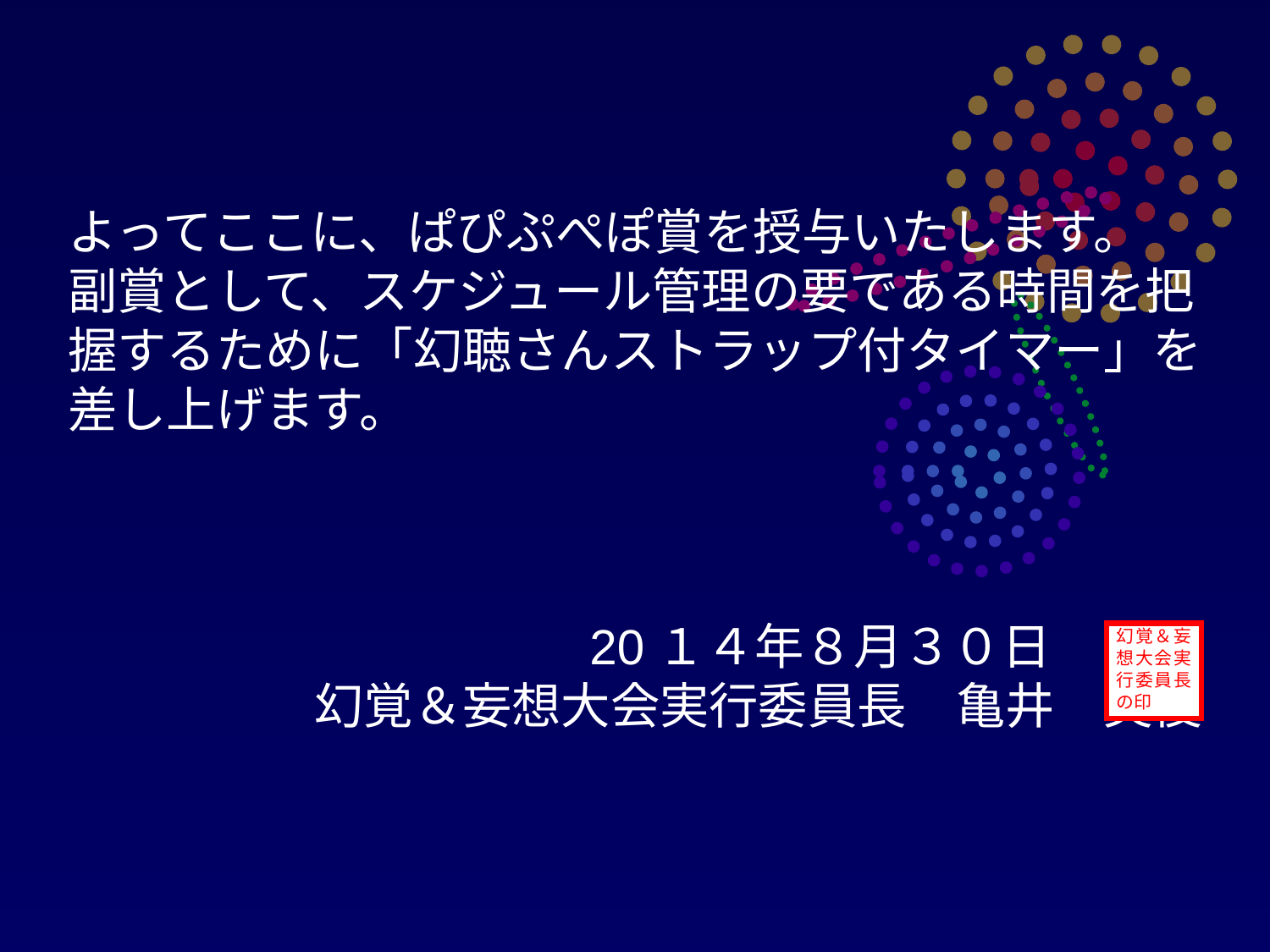

よってここに、ぱぴぷぺぽ賞を授与いたします。
副賞として、スケジュール管理の要である時間を把握するために「幻聴さんストラップ付タイマー」を差し上げます。

20１４年８月３０日
　　　　　幻覚＆妄想大会実行委員長　亀井　英俊
幻覚＆妄想大会実行委員長の印